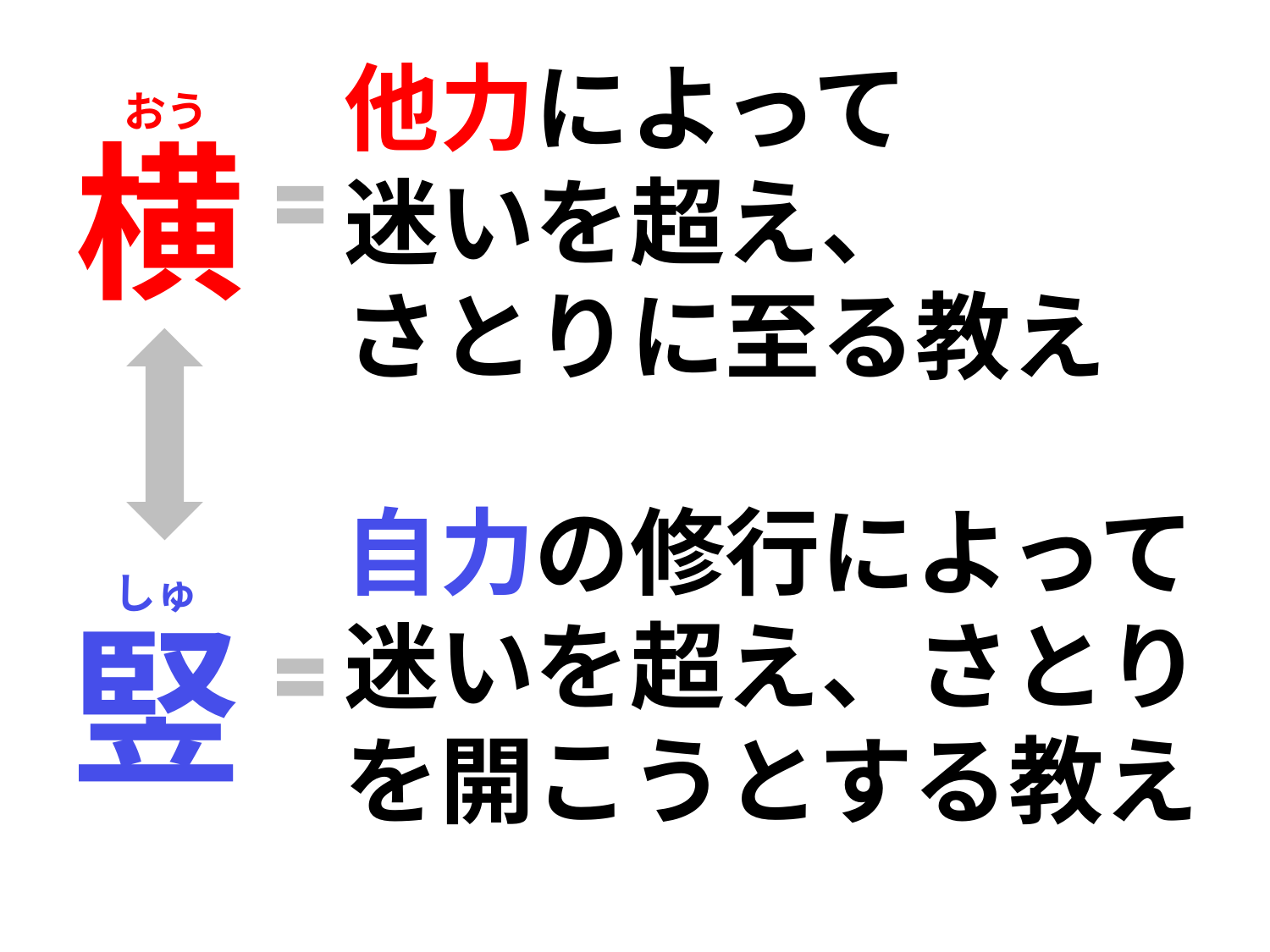

他力によって
迷いを超え、
さとりに至る教え
おう
横

自力の修行によって迷いを超え、さとりを開こうとする教え
しゅ
竪